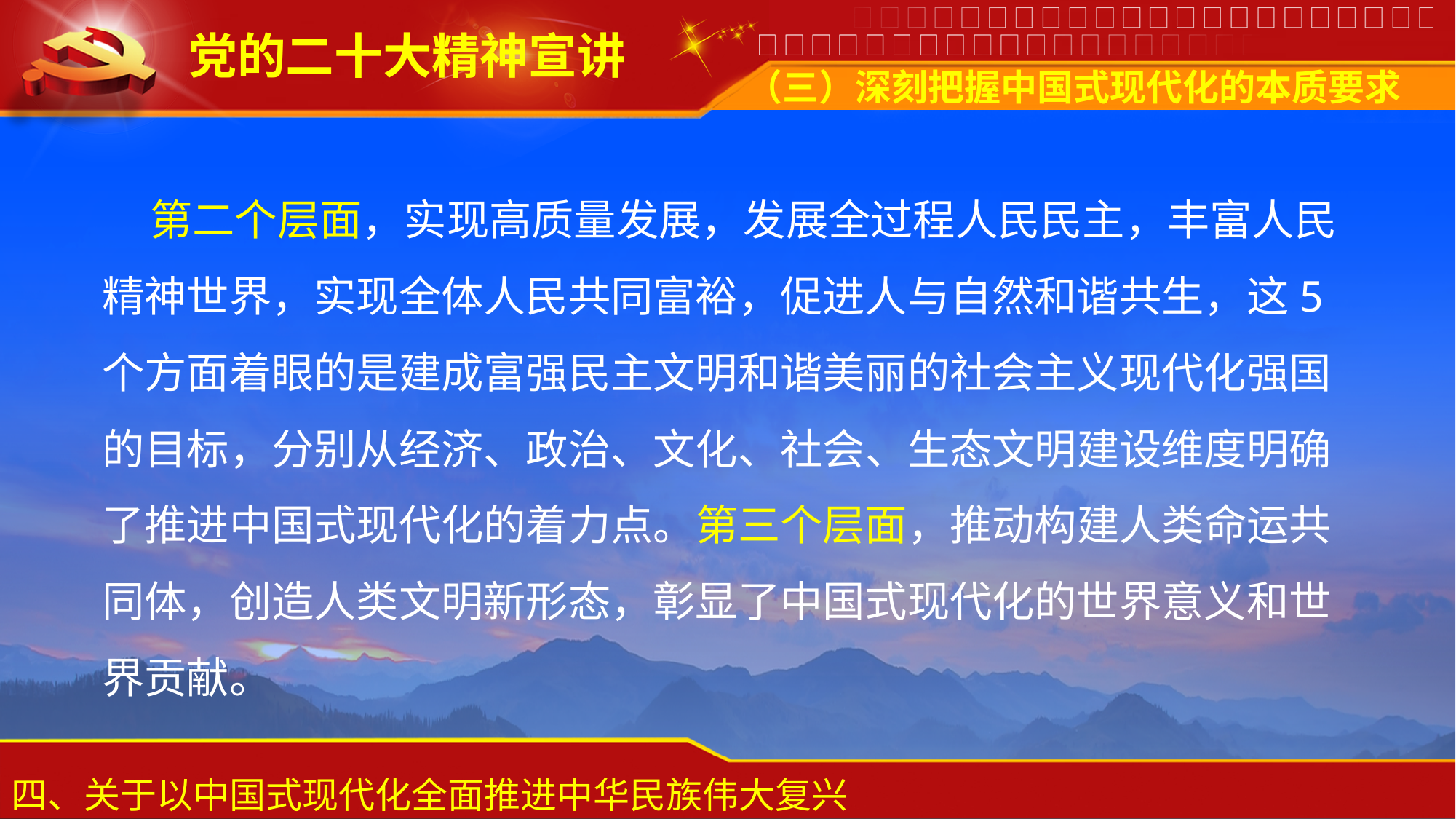

党的二十大精神宣讲
（三）深刻把握中国式现代化的本质要求
    第二个层面，实现高质量发展，发展全过程人民民主，丰富人民精神世界，实现全体人民共同富裕，促进人与自然和谐共生，这5个方面着眼的是建成富强民主文明和谐美丽的社会主义现代化强国的目标，分别从经济、政治、文化、社会、生态文明建设维度明确了推进中国式现代化的着力点。第三个层面，推动构建人类命运共同体，创造人类文明新形态，彰显了中国式现代化的世界意义和世界贡献。
四、关于以中国式现代化全面推进中华民族伟大复兴